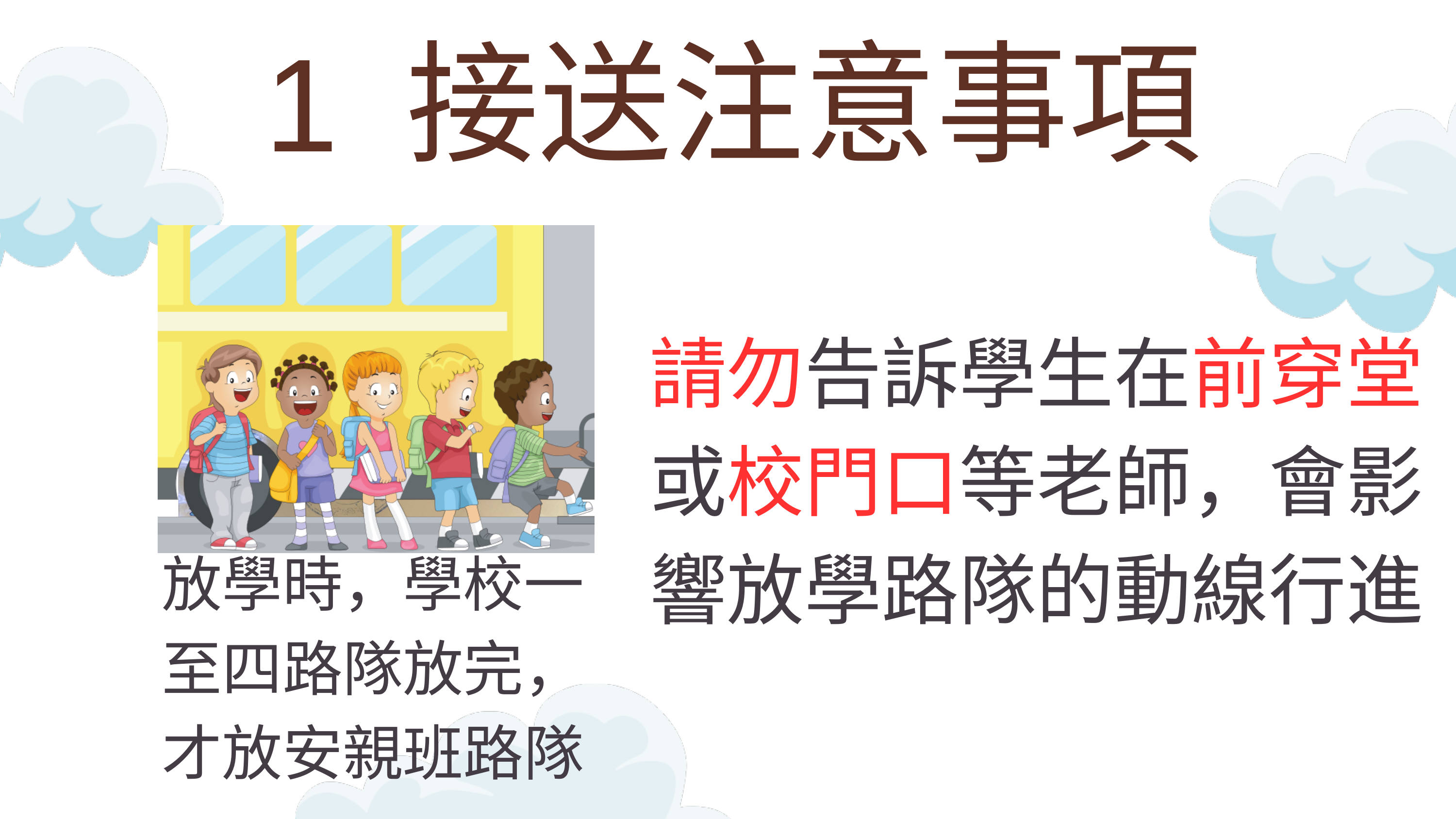

1 接送注意事項

請勿告訴學生在前穿堂或校門口等老師，會影響放學路隊的動線行進
放學時，學校一至四路隊放完，才放安親班路隊